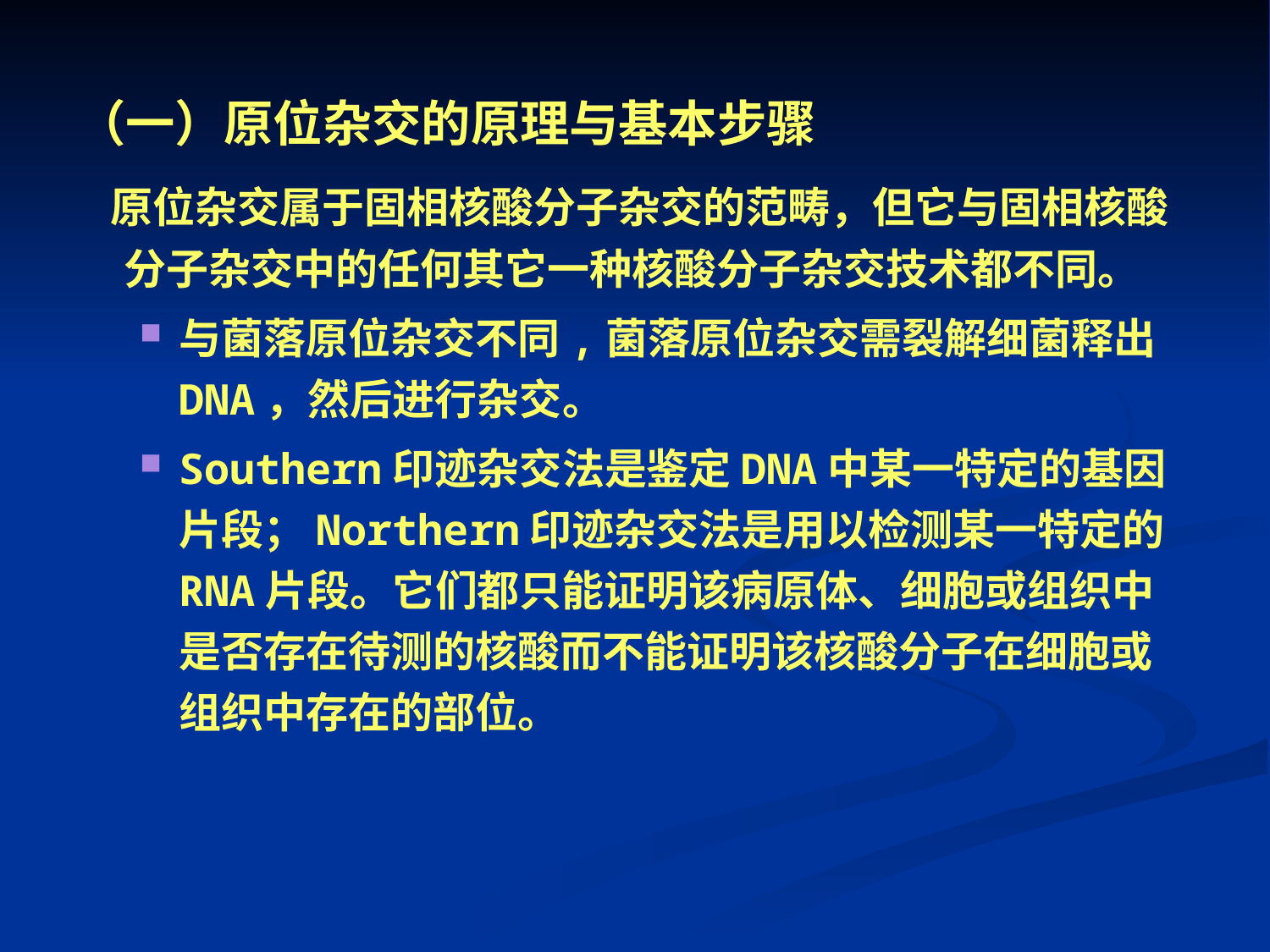

（一）原位杂交的原理与基本步骤
  原位杂交属于固相核酸分子杂交的范畴，但它与固相核酸分子杂交中的任何其它一种核酸分子杂交技术都不同。
与菌落原位杂交不同,菌落原位杂交需裂解细菌释出DNA，然后进行杂交。
Southern印迹杂交法是鉴定DNA中某一特定的基因片段；Northern印迹杂交法是用以检测某一特定的RNA片段。它们都只能证明该病原体、细胞或组织中是否存在待测的核酸而不能证明该核酸分子在细胞或组织中存在的部位。